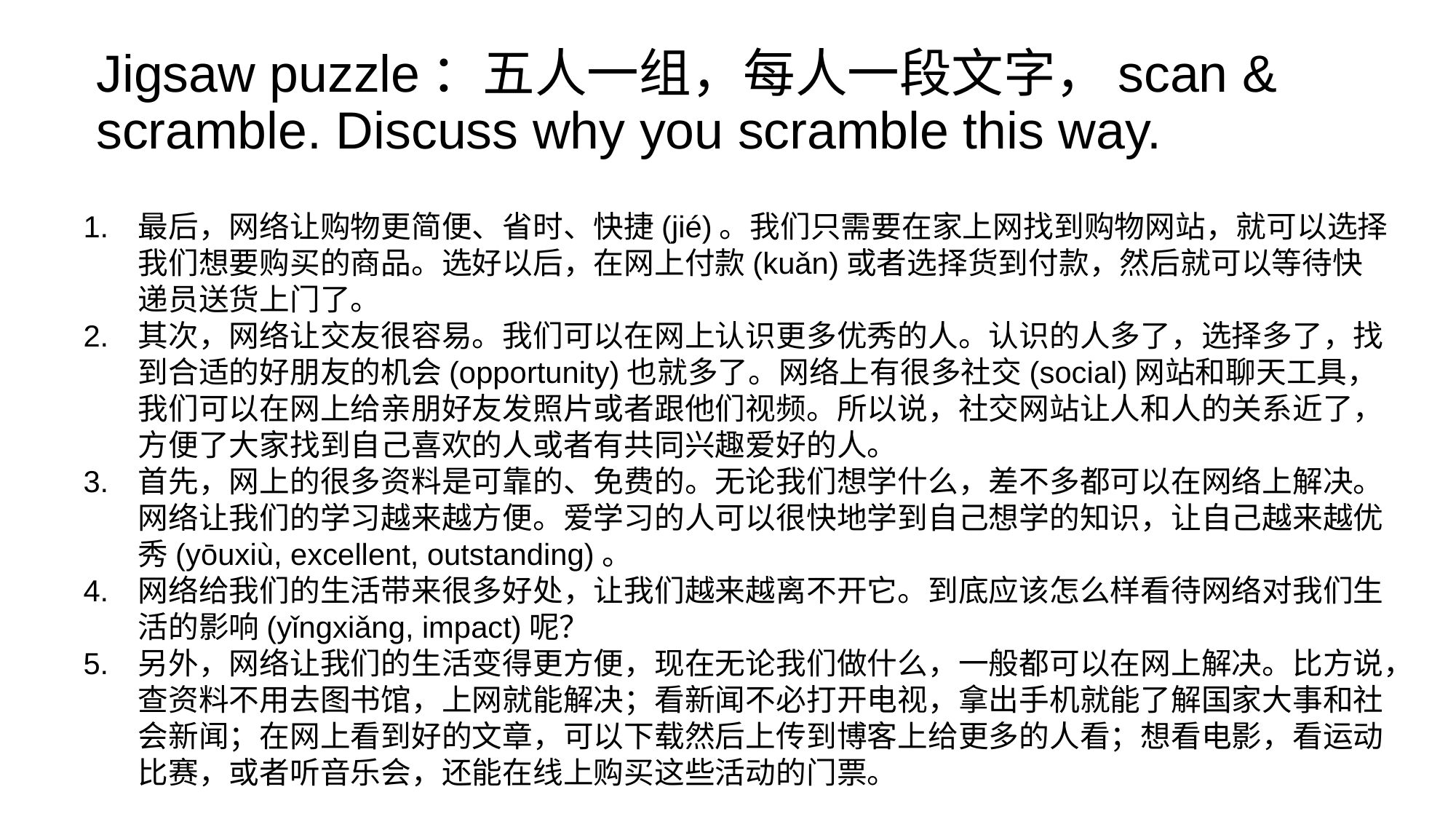

# Jigsaw puzzle：五人一组，每人一段文字，scan & scramble. Discuss why you scramble this way.
最后，网络让购物更简便、省时、快捷(jié)。我们只需要在家上网找到购物网站，就可以选择我们想要购买的商品。选好以后，在网上付款(kuǎn)或者选择货到付款，然后就可以等待快递员送货上门了。
其次，网络让交友很容易。我们可以在网上认识更多优秀的人。认识的人多了，选择多了，找到合适的好朋友的机会(opportunity)也就多了。网络上有很多社交(social)网站和聊天工具，我们可以在网上给亲朋好友发照片或者跟他们视频。所以说，社交网站让人和人的关系近了，方便了大家找到自己喜欢的人或者有共同兴趣爱好的人。
首先，网上的很多资料是可靠的、免费的。无论我们想学什么，差不多都可以在网络上解决。网络让我们的学习越来越方便。爱学习的人可以很快地学到自己想学的知识，让自己越来越优秀(yōuxiù, excellent, outstanding)。
网络给我们的生活带来很多好处，让我们越来越离不开它。到底应该怎么样看待网络对我们生活的影响(yǐngxiǎng, impact)呢？
另外，网络让我们的生活变得更方便，现在无论我们做什么，一般都可以在网上解决。比方说，查资料不用去图书馆，上网就能解决；看新闻不必打开电视，拿出手机就能了解国家大事和社会新闻；在网上看到好的文章，可以下载然后上传到博客上给更多的人看；想看电影，看运动比赛，或者听音乐会，还能在线上购买这些活动的门票。